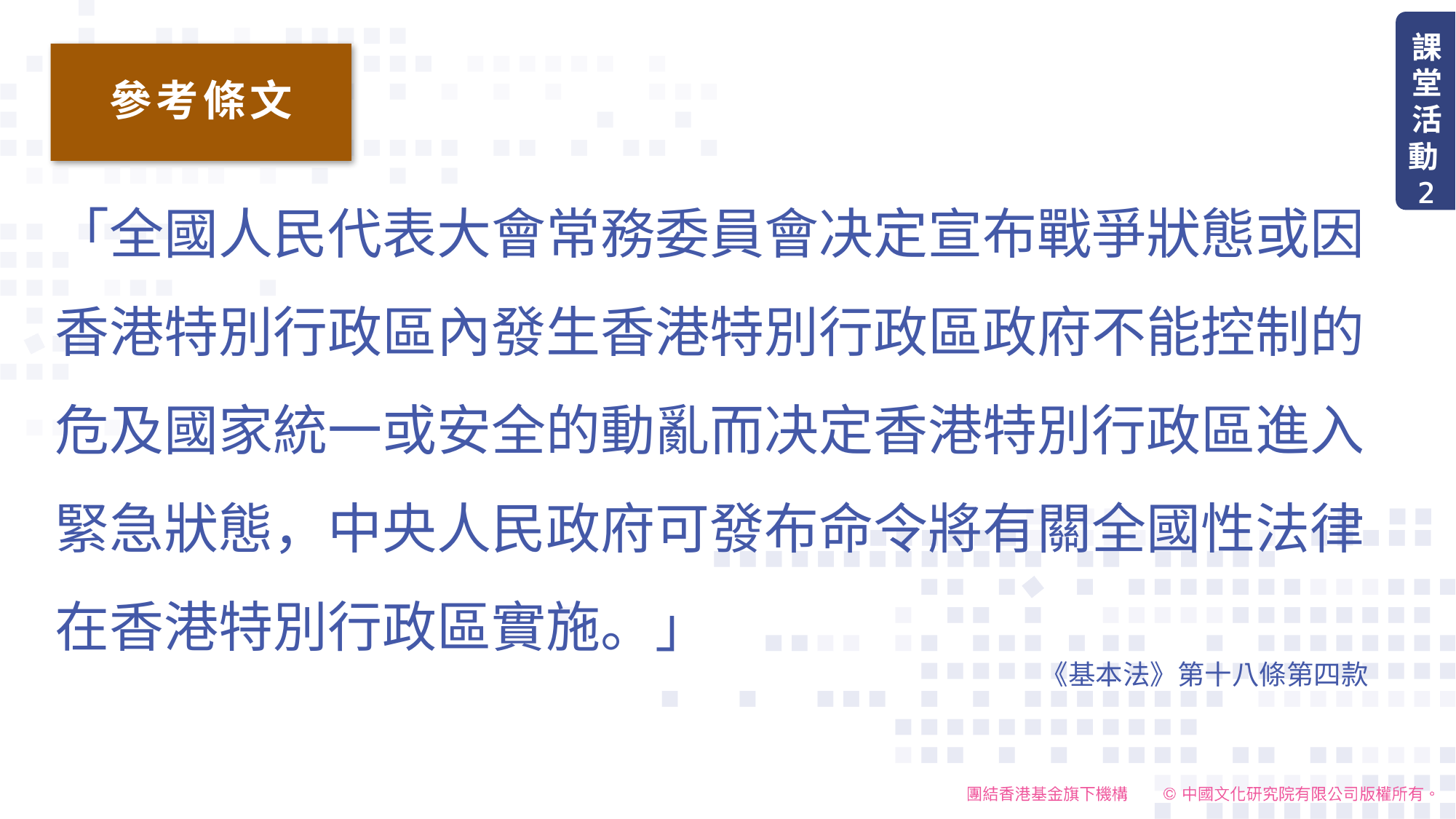

課堂活動2

# 參考條文
「全國人民代表大會常務委員會决定宣布戰爭狀態或因香港特別行政區內發生香港特別行政區政府不能控制的危及國家統一或安全的動亂而决定香港特別行政區進入緊急狀態，中央人民政府可發布命令將有關全國性法律在香港特別行政區實施。」
《基本法》第十八條第四款